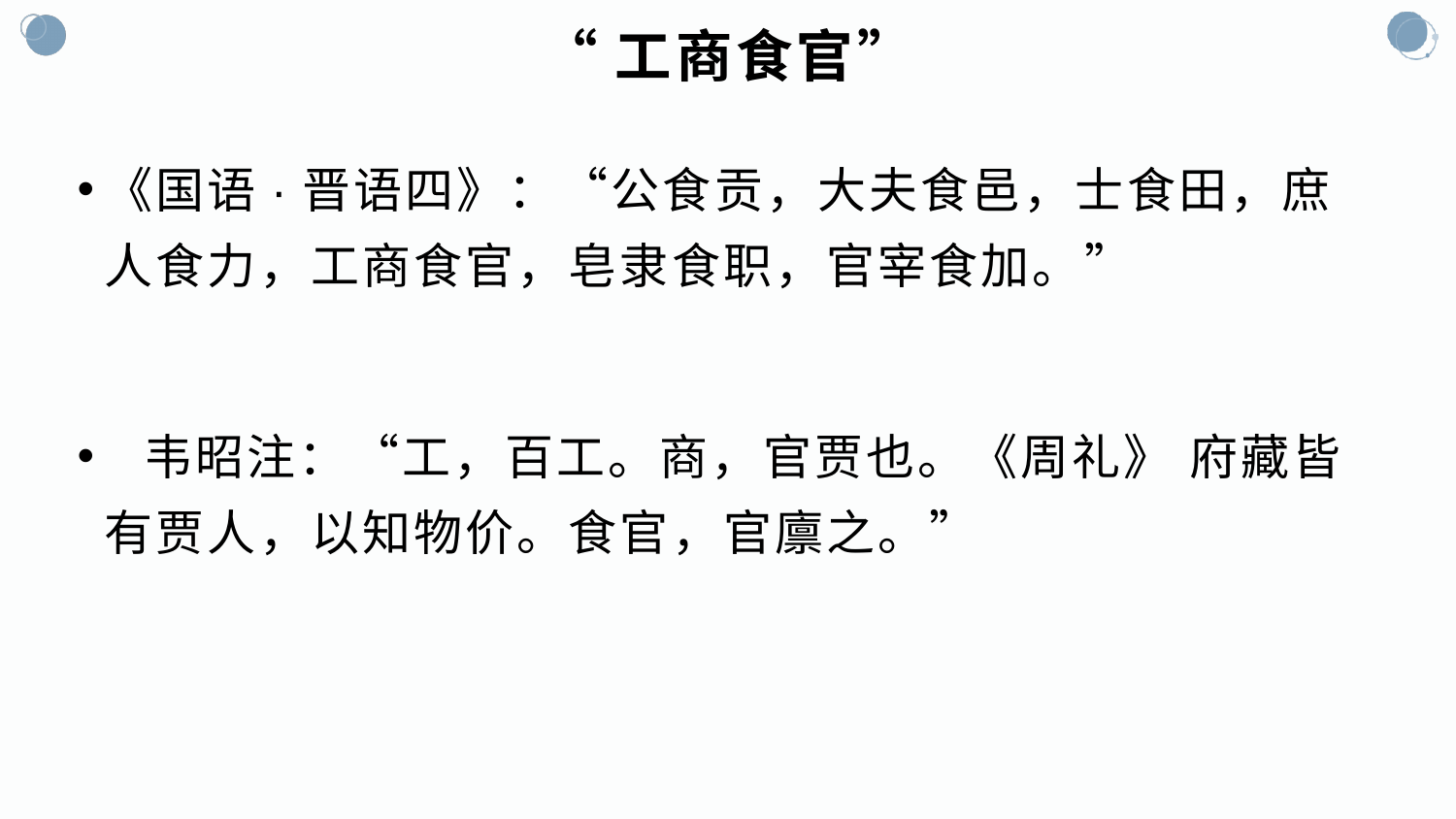

# “工商食官”
《国语·晋语四》：“公食贡，大夫食邑，士食田，庶人食力，工商食官，皂隶食职，官宰食加。”

  韦昭注：“工，百工。商，官贾也。《周礼》 府藏皆有贾人，以知物价。食官，官廪之。”